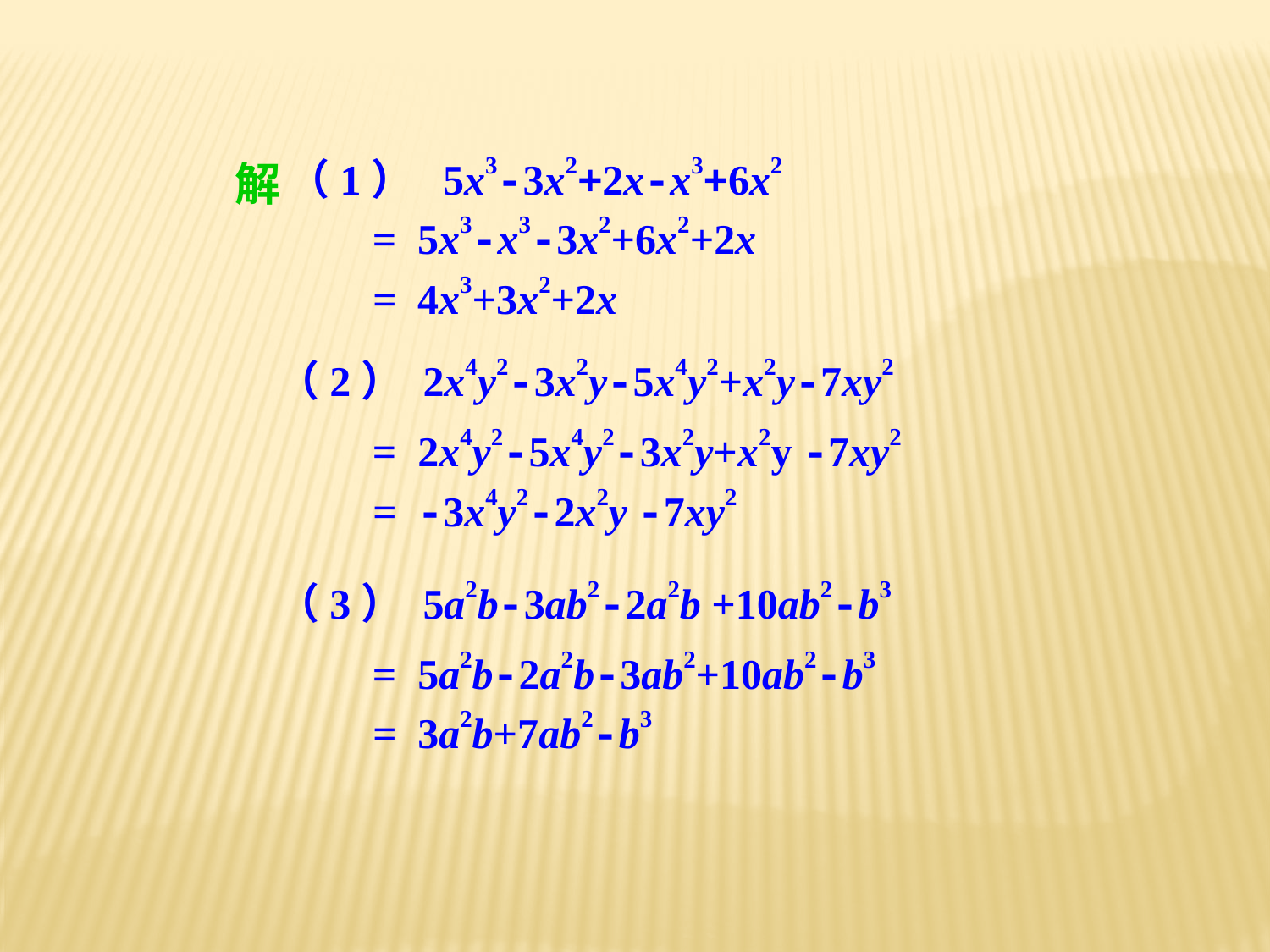

解
（1）  5x3-3x2+2x-x3+6x2
        =  5x3-x3-3x2+6x2+2x
        =  4x3+3x2+2x
（2） 2x4y2-3x2y-5x4y2+x2y-7xy2
         =  2x4y2-5x4y2-3x2y+x2y -7xy2
         =  -3x4y2-2x2y -7xy2
（3） 5a2b-3ab2-2a2b +10ab2-b3
         =  5a2b-2a2b-3ab2+10ab2-b3
         =  3a2b+7ab2-b3